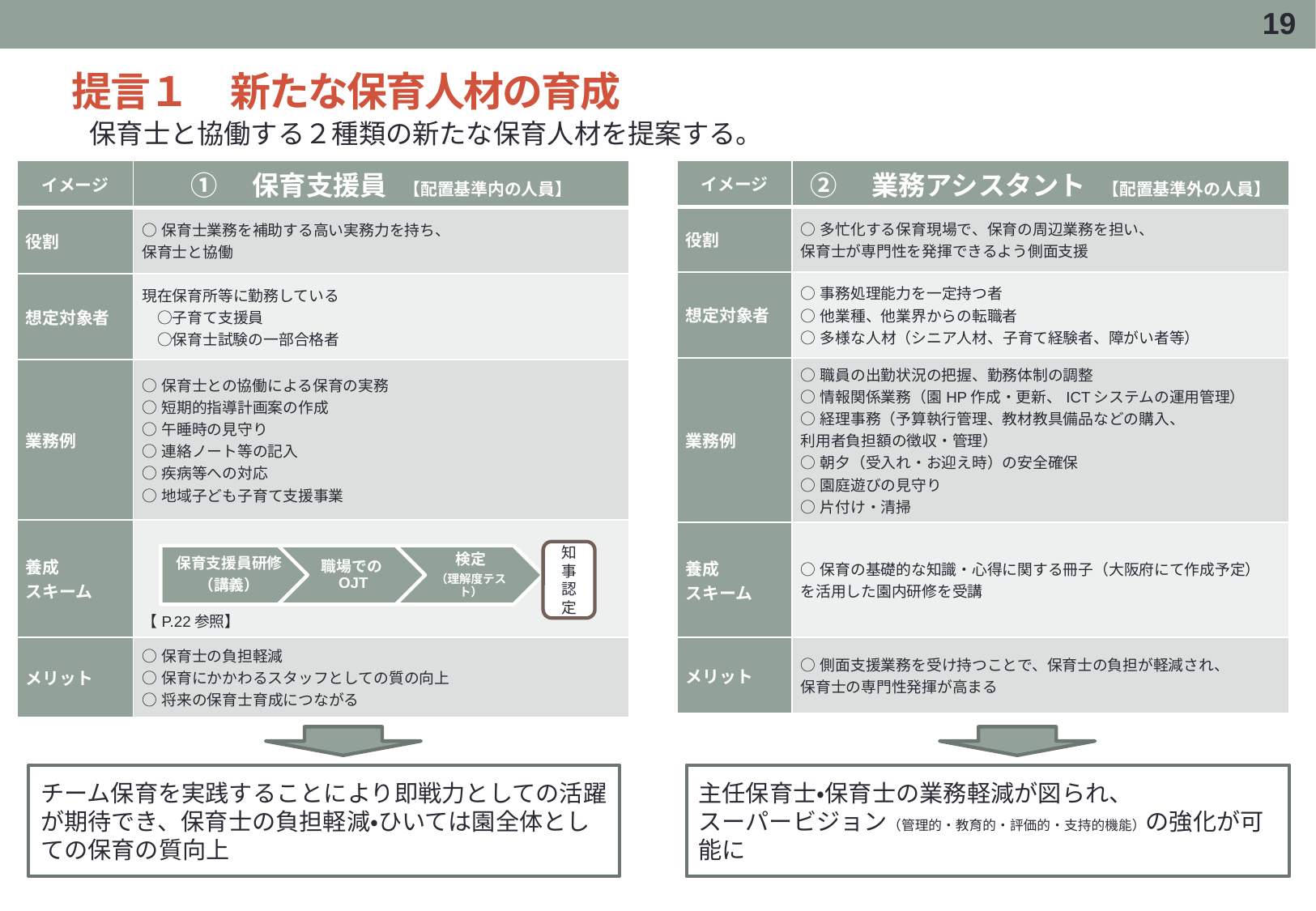

19
# 提言１　新たな保育人材の育成
保育士と協働する２種類の新たな保育人材を提案する。
| イメージ | ②　業務アシスタント　【配置基準外の人員】 |
| --- | --- |
| 役割 | ○多忙化する保育現場で、保育の周辺業務を担い、 保育士が専門性を発揮できるよう側面支援 |
| 想定対象者 | ○事務処理能力を一定持つ者 ○他業種、他業界からの転職者 ○多様な人材（シニア人材、子育て経験者、障がい者等） |
| 業務例 | ○職員の出勤状況の把握、勤務体制の調整 ○情報関係業務（園HP作成・更新、ICTシステムの運用管理） ○経理事務（予算執行管理、教材教具備品などの購入、 利用者負担額の徴収・管理） ○朝夕（受入れ・お迎え時）の安全確保 ○園庭遊びの見守り ○片付け・清掃 |
| 養成 スキーム | ○保育の基礎的な知識・心得に関する冊子（大阪府にて作成予定） を活用した園内研修を受講 |
| メリット | ○側面支援業務を受け持つことで、保育士の負担が軽減され、 保育士の専門性発揮が高まる |
| イメージ | ①　保育支援員　【配置基準内の人員】 |
| --- | --- |
| 役割 | ○保育士業務を補助する高い実務力を持ち、 保育士と協働 |
| 想定対象者 | 現在保育所等に勤務している 　○子育て支援員 　○保育士試験の一部合格者 |
| 業務例 | ○保育士との協働による保育の実務 ○短期的指導計画案の作成 ○午睡時の見守り ○連絡ノート等の記入 ○疾病等への対応 ○地域子ども子育て支援事業 |
| 養成 スキーム | 【P.22参照】 |
| メリット | ○保育士の負担軽減 ○保育にかかわるスタッフとしての質の向上 ○将来の保育士育成につながる |
保育支援員研修
（講義）
職場でのOJT
検定
（理解度テスト）
知事認定

チーム保育を実践することにより即戦力としての活躍が期待でき、保育士の負担軽減・ひいては園全体としての保育の質向上
主任保育士・保育士の業務軽減が図られ、
スーパービジョン（管理的・教育的・評価的・支持的機能）の強化が可能に